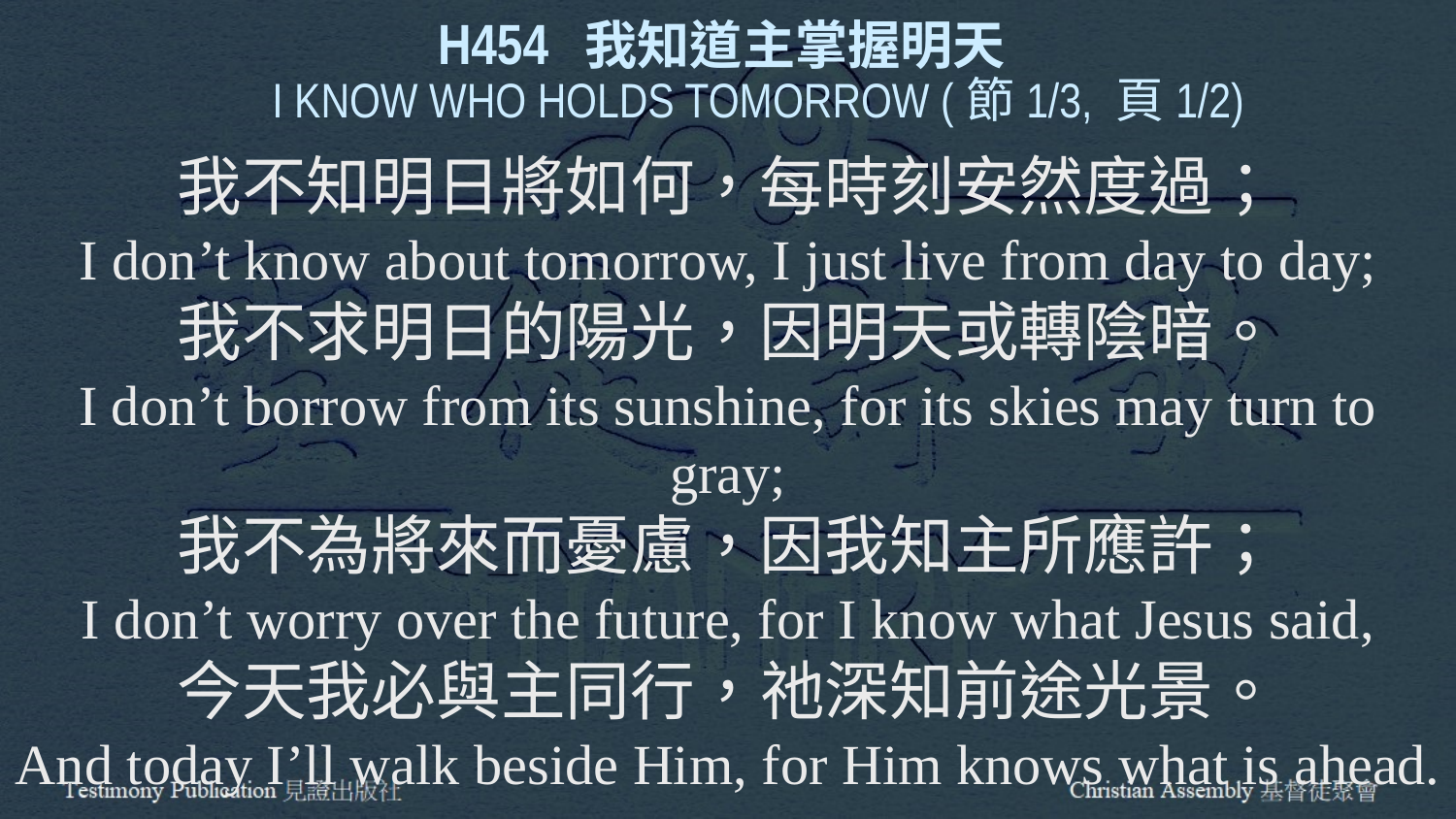

H454  我知道主掌握明天
I KNOW WHO HOLDS TOMORROW (節1/3, 頁1/2)
我不知明日將如何，每時刻安然度過；
I don’t know about tomorrow, I just live from day to day;
我不求明日的陽光，因明天或轉陰暗。
I don’t borrow from its sunshine, for its skies may turn to gray;
我不為將來而憂慮，因我知主所應許；
I don’t worry over the future, for I know what Jesus said,
今天我必與主同行，祂深知前途光景。
And today I’ll walk beside Him, for Him knows what is ahead.